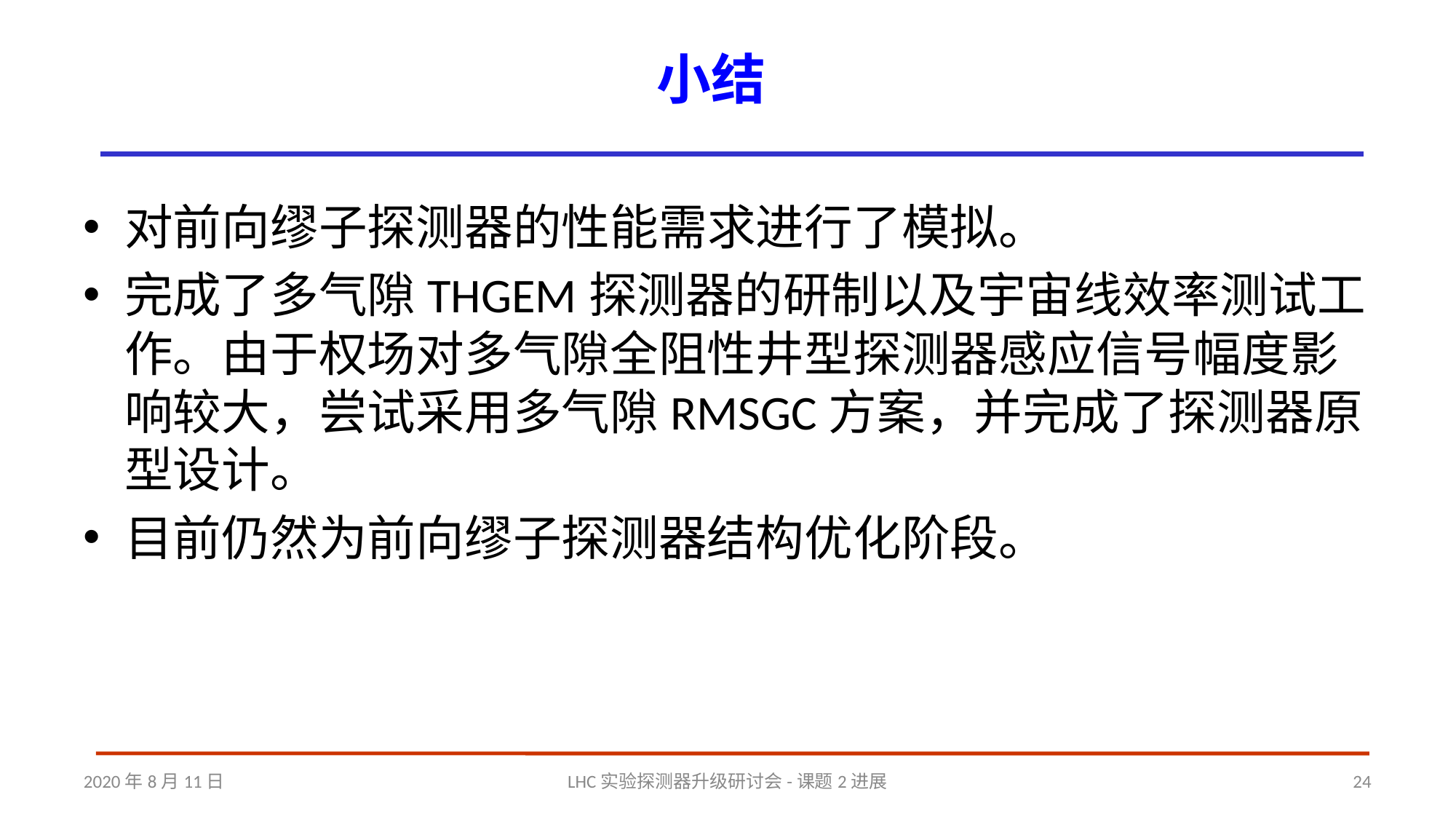

# 小结
对前向缪子探测器的性能需求进行了模拟。
完成了多气隙THGEM探测器的研制以及宇宙线效率测试工作。由于权场对多气隙全阻性井型探测器感应信号幅度影响较大，尝试采用多气隙RMSGC方案，并完成了探测器原型设计。
目前仍然为前向缪子探测器结构优化阶段。
2020年8月11日
LHC实验探测器升级研讨会-课题2进展
24